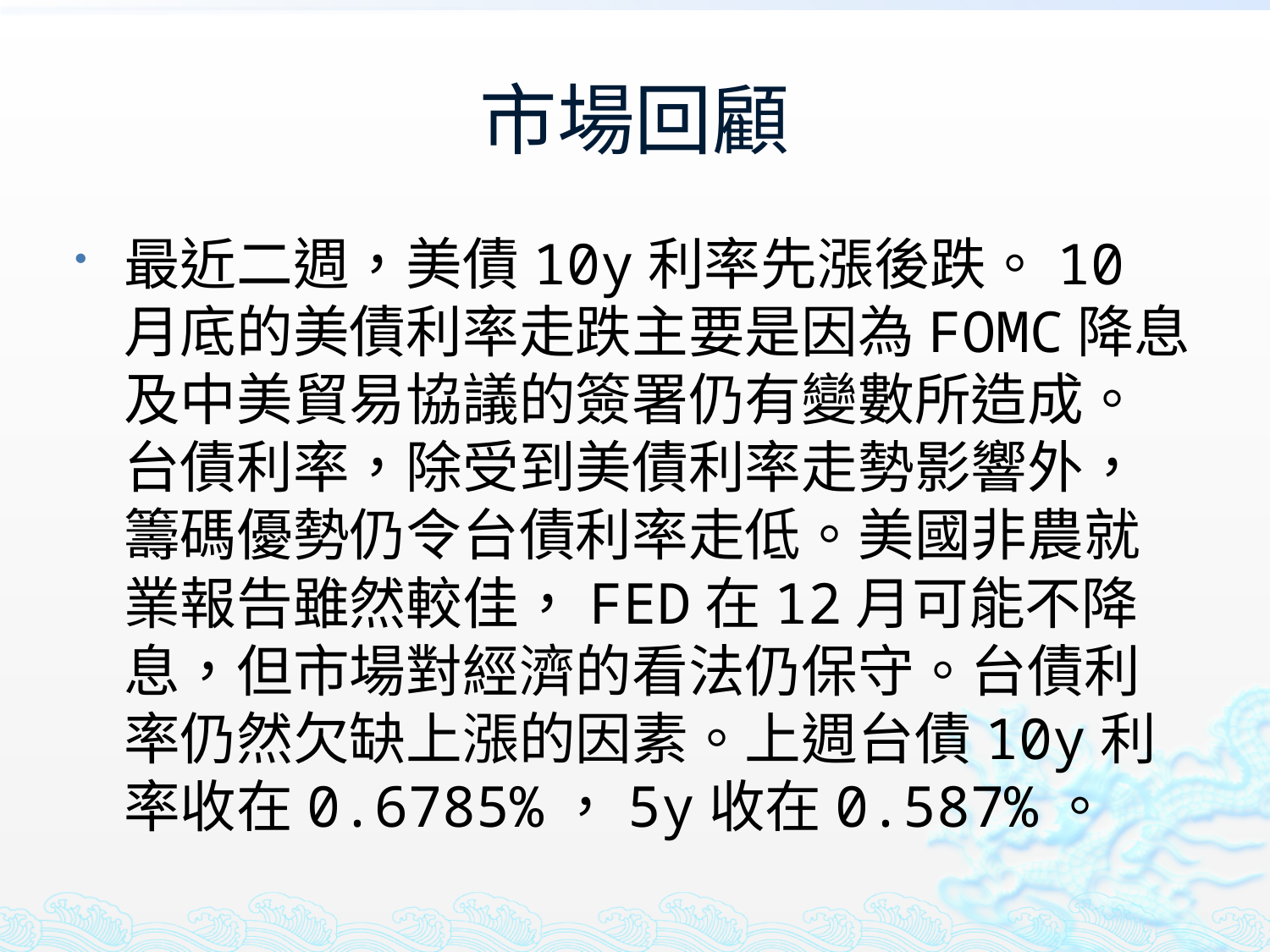

# 市場回顧
最近二週，美債10y利率先漲後跌。10月底的美債利率走跌主要是因為FOMC降息及中美貿易協議的簽署仍有變數所造成。台債利率，除受到美債利率走勢影響外，籌碼優勢仍令台債利率走低。美國非農就業報告雖然較佳，FED在12月可能不降息，但市場對經濟的看法仍保守。台債利率仍然欠缺上漲的因素。上週台債10y利率收在0.6785%，5y收在0.587%。